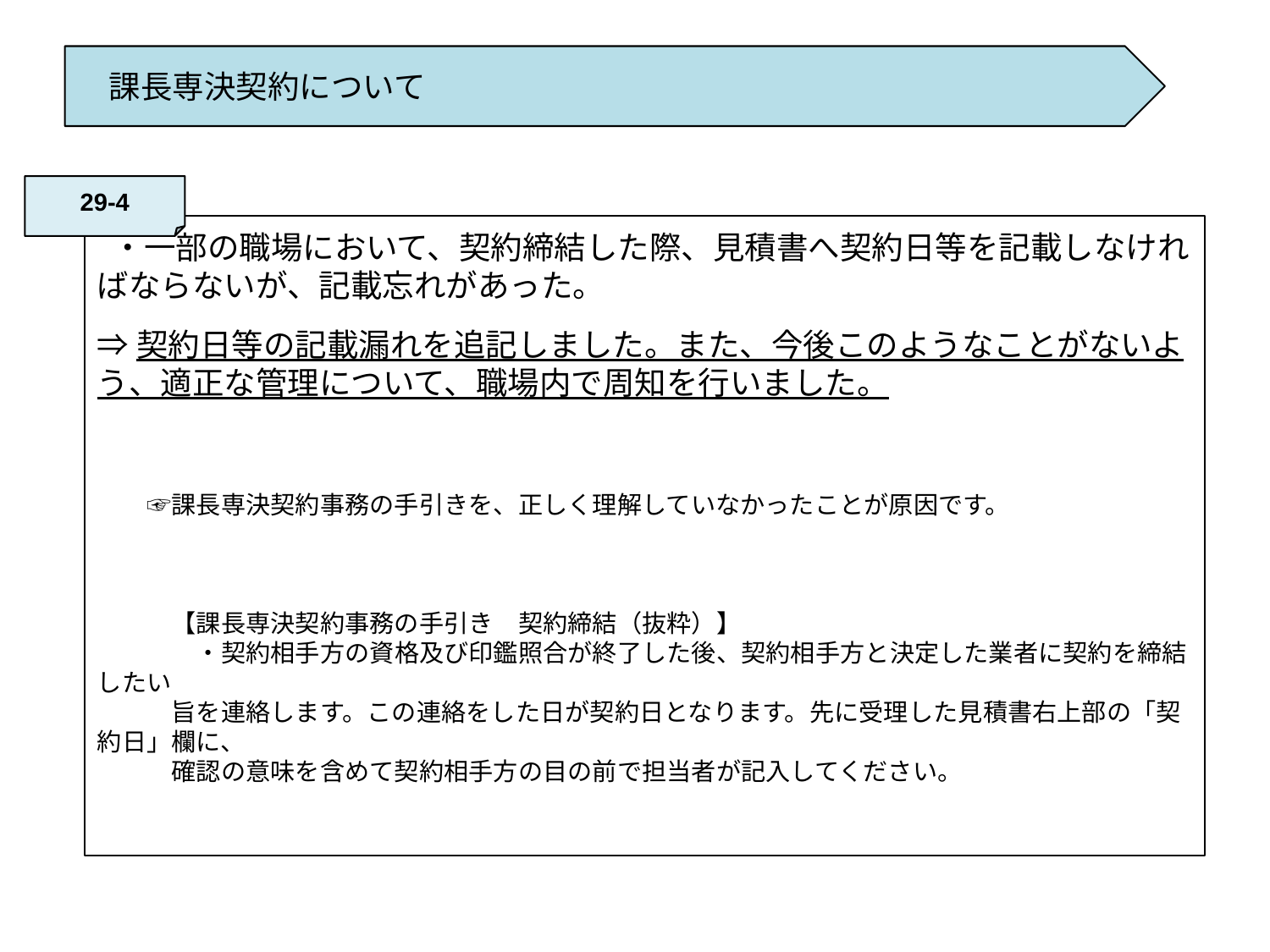

課長専決契約について
29‐4
 ・一部の職場において、契約締結した際、見積書へ契約日等を記載しなければならないが、記載忘れがあった。

⇒契約日等の記載漏れを追記しました。また、今後このようなことがないよう、適正な管理について、職場内で周知を行いました。

　　☞課長専決契約事務の手引きを、正しく理解していなかったことが原因です。

　　　【課長専決契約事務の手引き　契約締結（抜粋）】
　　　　・契約相手方の資格及び印鑑照合が終了した後、契約相手方と決定した業者に契約を締結したい
　　　旨を連絡します。この連絡をした日が契約日となります。先に受理した見積書右上部の「契約日」欄に、
　　　確認の意味を含めて契約相手方の目の前で担当者が記入してください。